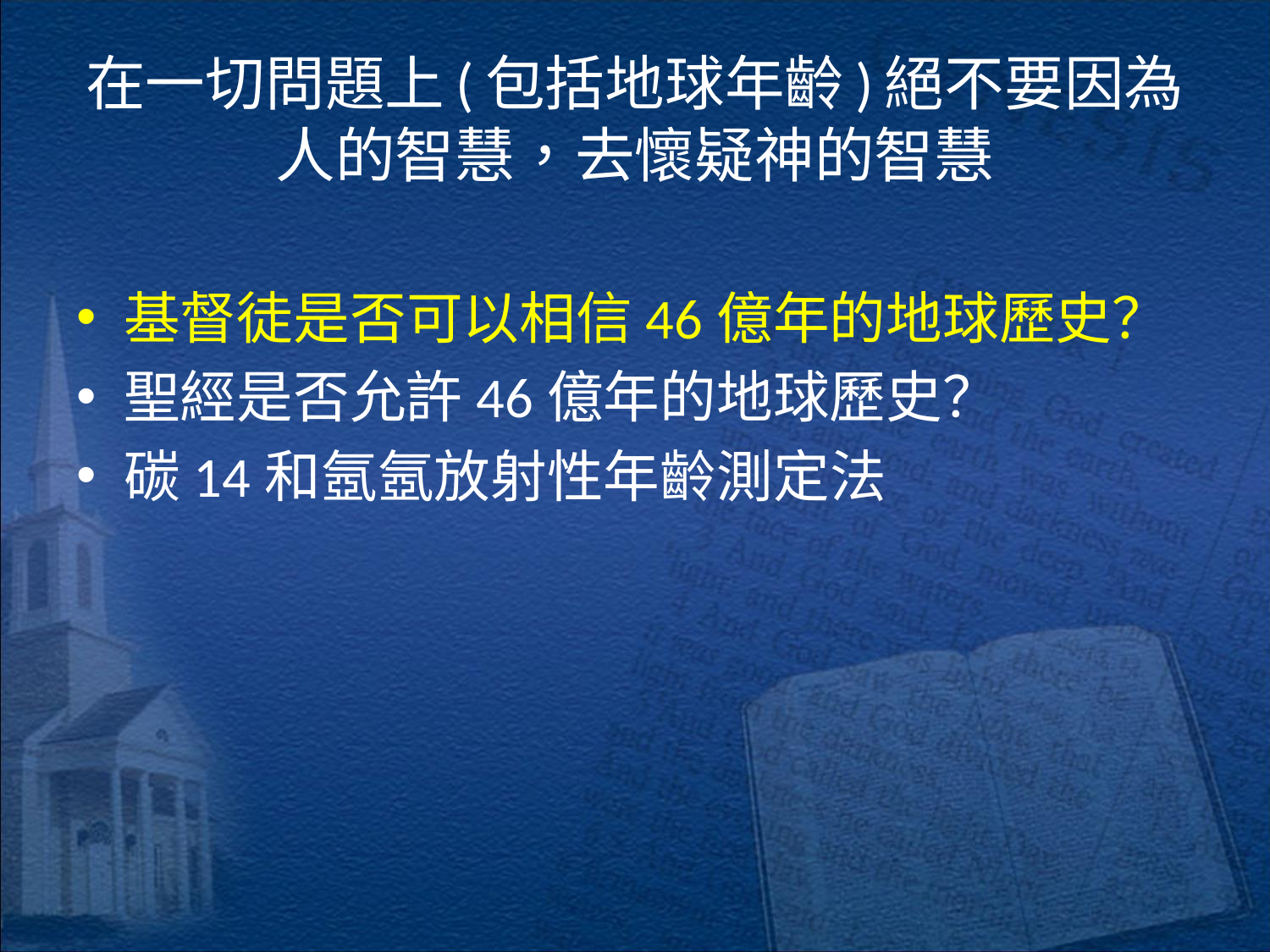

# 在一切問題上(包括地球年齡)絕不要因為人的智慧，去懷疑神的智慧
基督徒是否可以相信46億年的地球歷史？
聖經是否允許46億年的地球歷史？
碳14和氬氬放射性年齡測定法